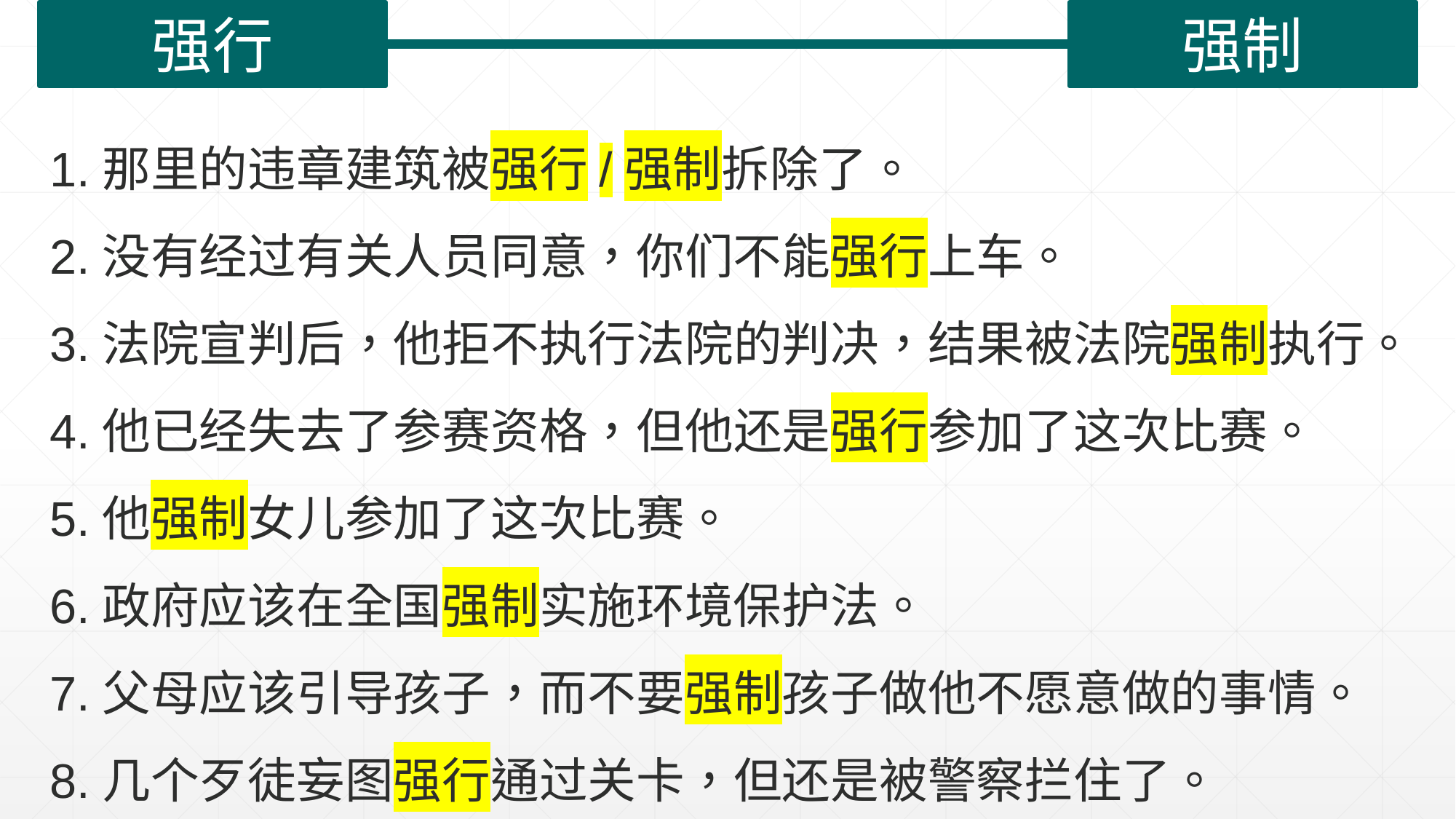

强行
强制
1.那里的违章建筑被强行/强制拆除了。
2.没有经过有关人员同意，你们不能强行上车。
3.法院宣判后，他拒不执行法院的判决，结果被法院强制执行。
4.他已经失去了参赛资格，但他还是强行参加了这次比赛。
5.他强制女儿参加了这次比赛。
6.政府应该在全国强制实施环境保护法。
7.父母应该引导孩子，而不要强制孩子做他不愿意做的事情。
8.几个歹徒妄图强行通过关卡，但还是被警察拦住了。
|  |
| --- |